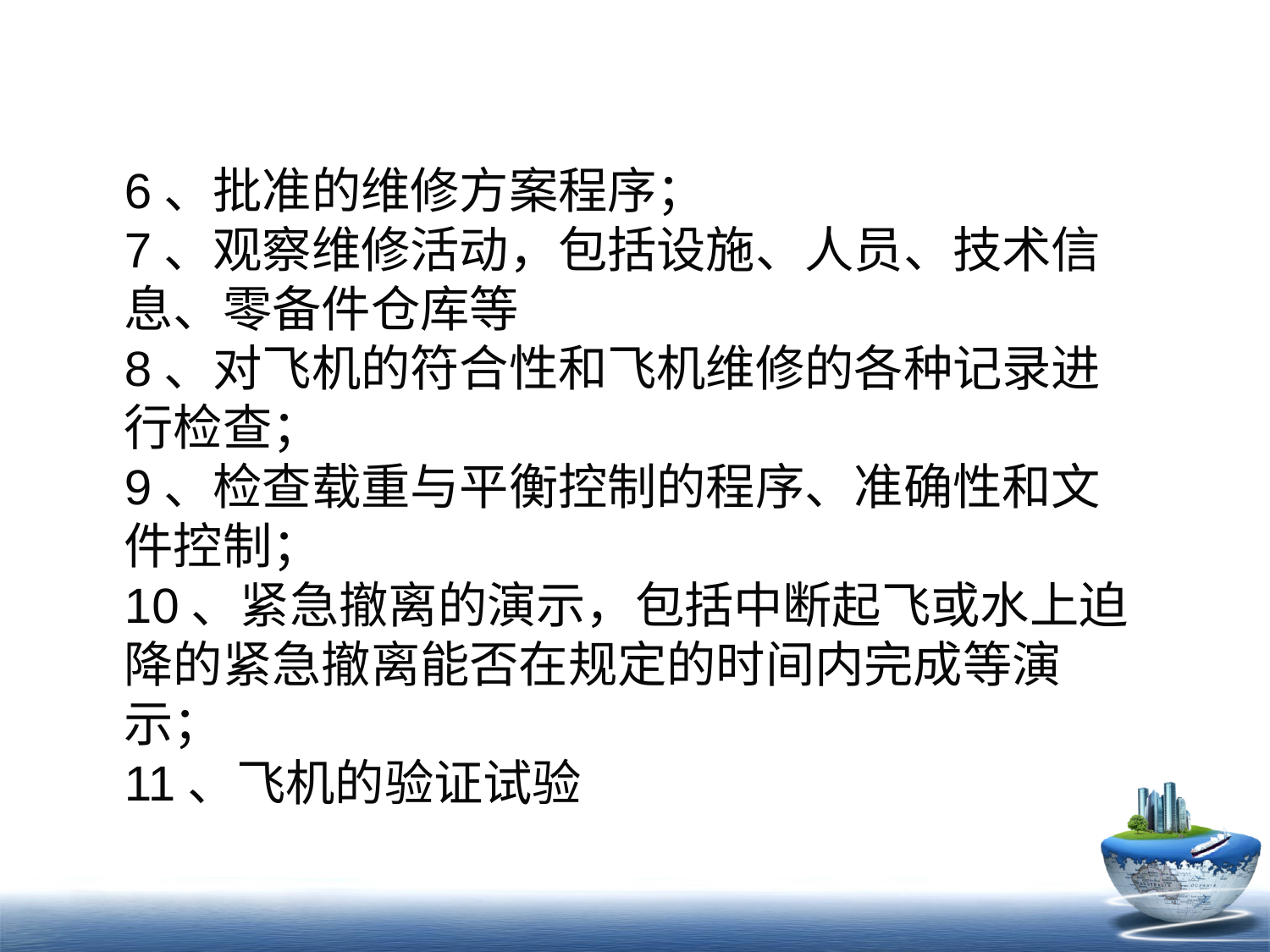

6、批准的维修方案程序；
7、观察维修活动，包括设施、人员、技术信息、零备件仓库等
8、对飞机的符合性和飞机维修的各种记录进行检查；
9、检查载重与平衡控制的程序、准确性和文件控制；
10、紧急撤离的演示，包括中断起飞或水上迫降的紧急撤离能否在规定的时间内完成等演示；
11、飞机的验证试验